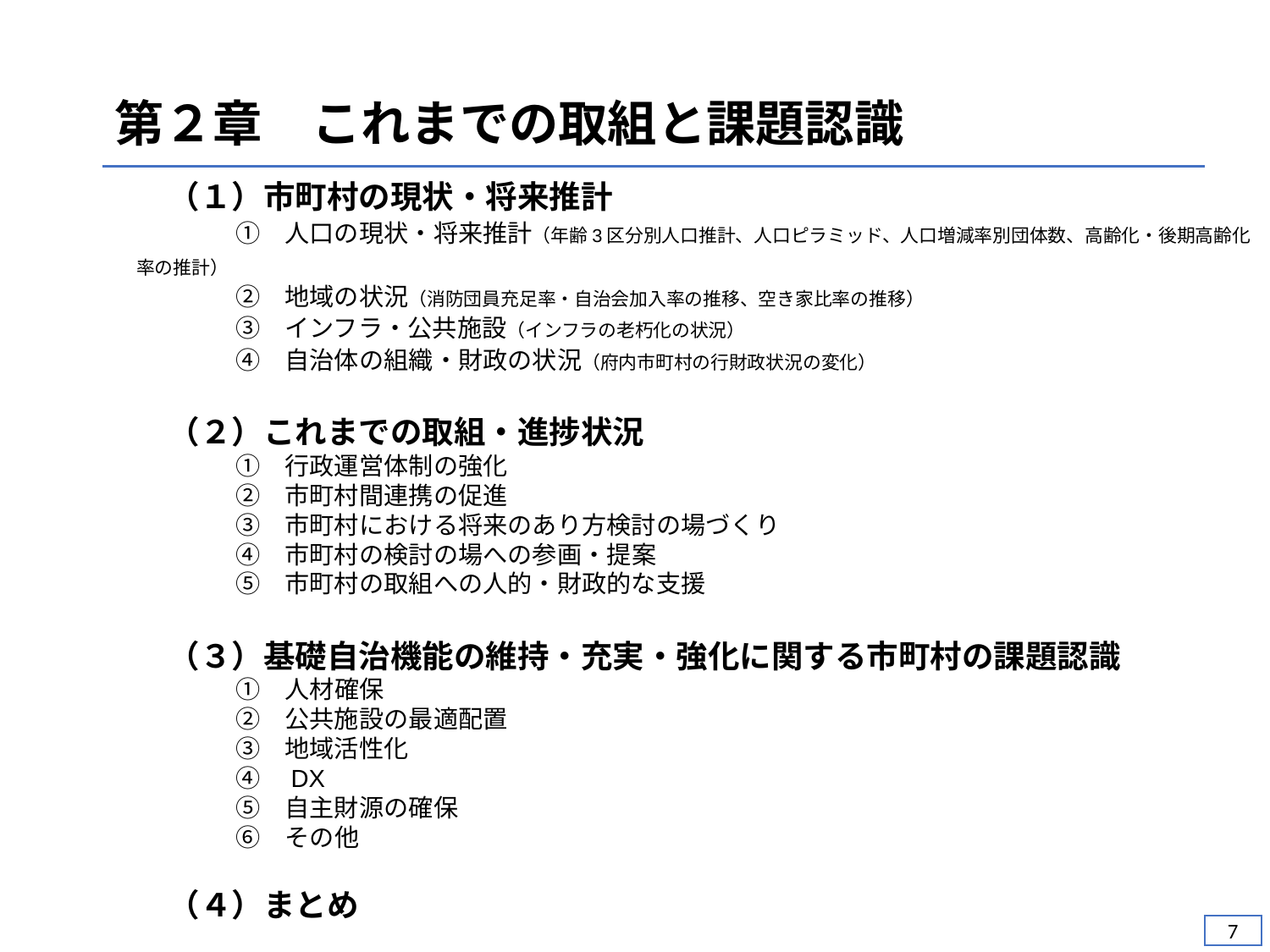

第２章　これまでの取組と課題認識
　（１）市町村の現状・将来推計
　　　　①　人口の現状・将来推計（年齢3区分別人口推計、人口ピラミッド、人口増減率別団体数、高齢化・後期高齢化率の推計）
　　　　②　地域の状況（消防団員充足率・自治会加入率の推移、空き家比率の推移）
　　　　③　インフラ・公共施設（インフラの老朽化の状況）
　　　　④　自治体の組織・財政の状況（府内市町村の行財政状況の変化）

　（２）これまでの取組・進捗状況
　　　　①　行政運営体制の強化
　　　　②　市町村間連携の促進
　　　　③　市町村における将来のあり方検討の場づくり
　　　　④　市町村の検討の場への参画・提案
　　　　⑤　市町村の取組への人的・財政的な支援

　（３）基礎自治機能の維持・充実・強化に関する市町村の課題認識
　　　　①　人材確保
　　　　②　公共施設の最適配置
　　　　③　地域活性化
　　　　④　DX
　　　　⑤　自主財源の確保
　　　　⑥　その他

　（４）まとめ
7